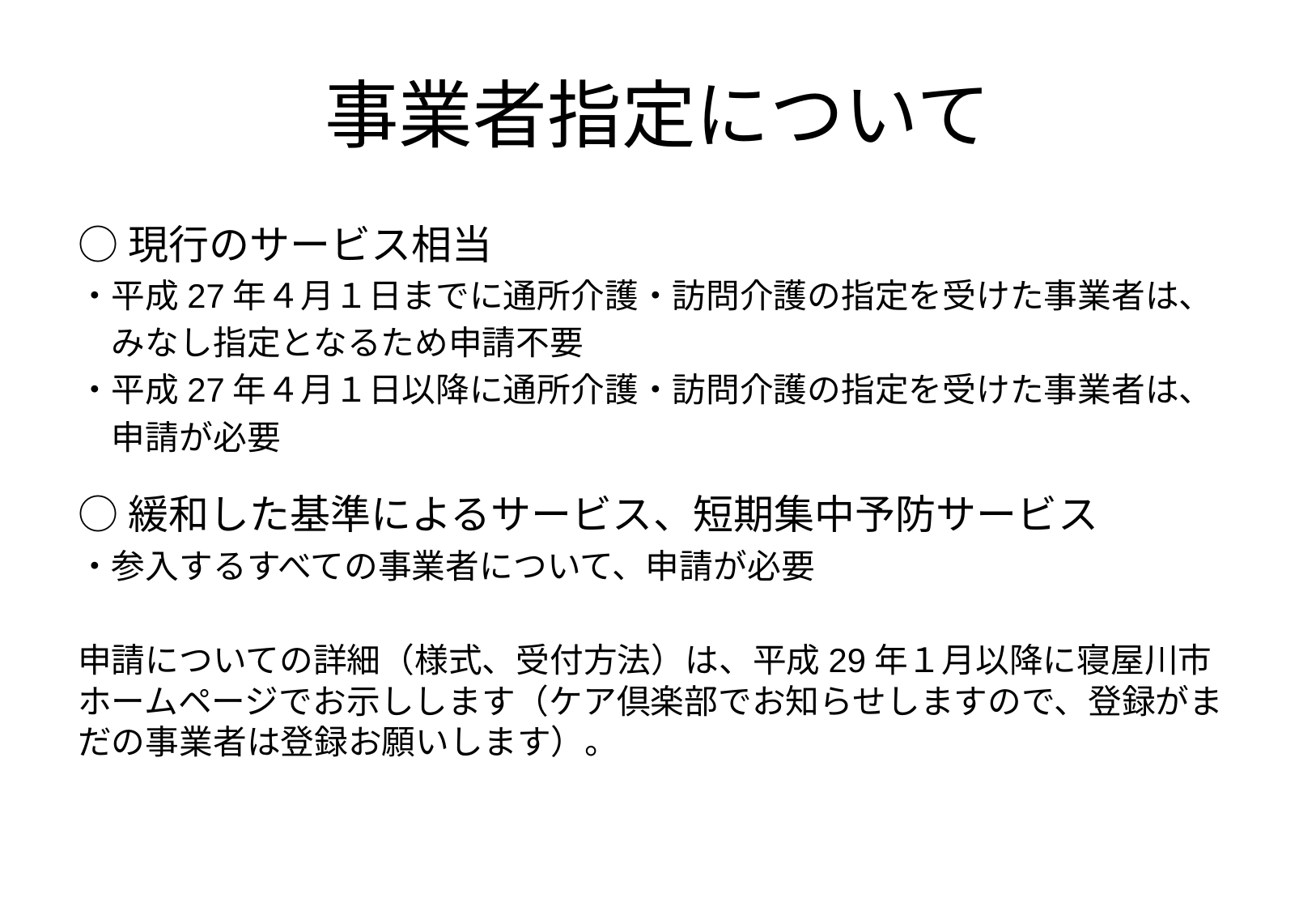

# 事業者指定について
○現行のサービス相当
・平成27年４月１日までに通所介護・訪問介護の指定を受けた事業者は、
　みなし指定となるため申請不要
・平成27年４月１日以降に通所介護・訪問介護の指定を受けた事業者は、
　申請が必要

○緩和した基準によるサービス、短期集中予防サービス
・参入するすべての事業者について、申請が必要

申請についての詳細（様式、受付方法）は、平成29年１月以降に寝屋川市ホームページでお示しします（ケア倶楽部でお知らせしますので、登録がまだの事業者は登録お願いします）。